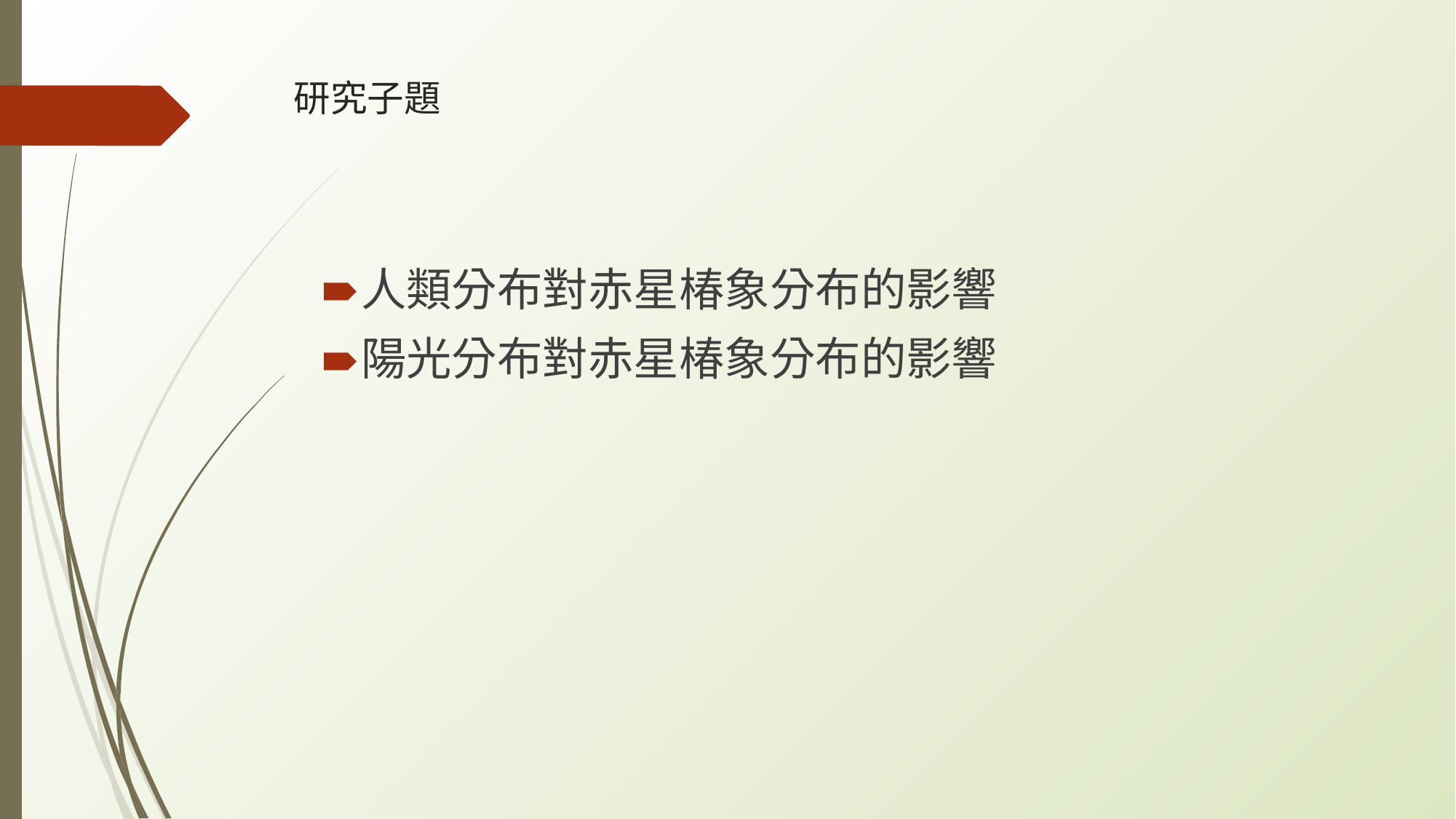

# 研究子題
人類分布對赤星椿象分布的影響
陽光分布對赤星椿象分布的影響